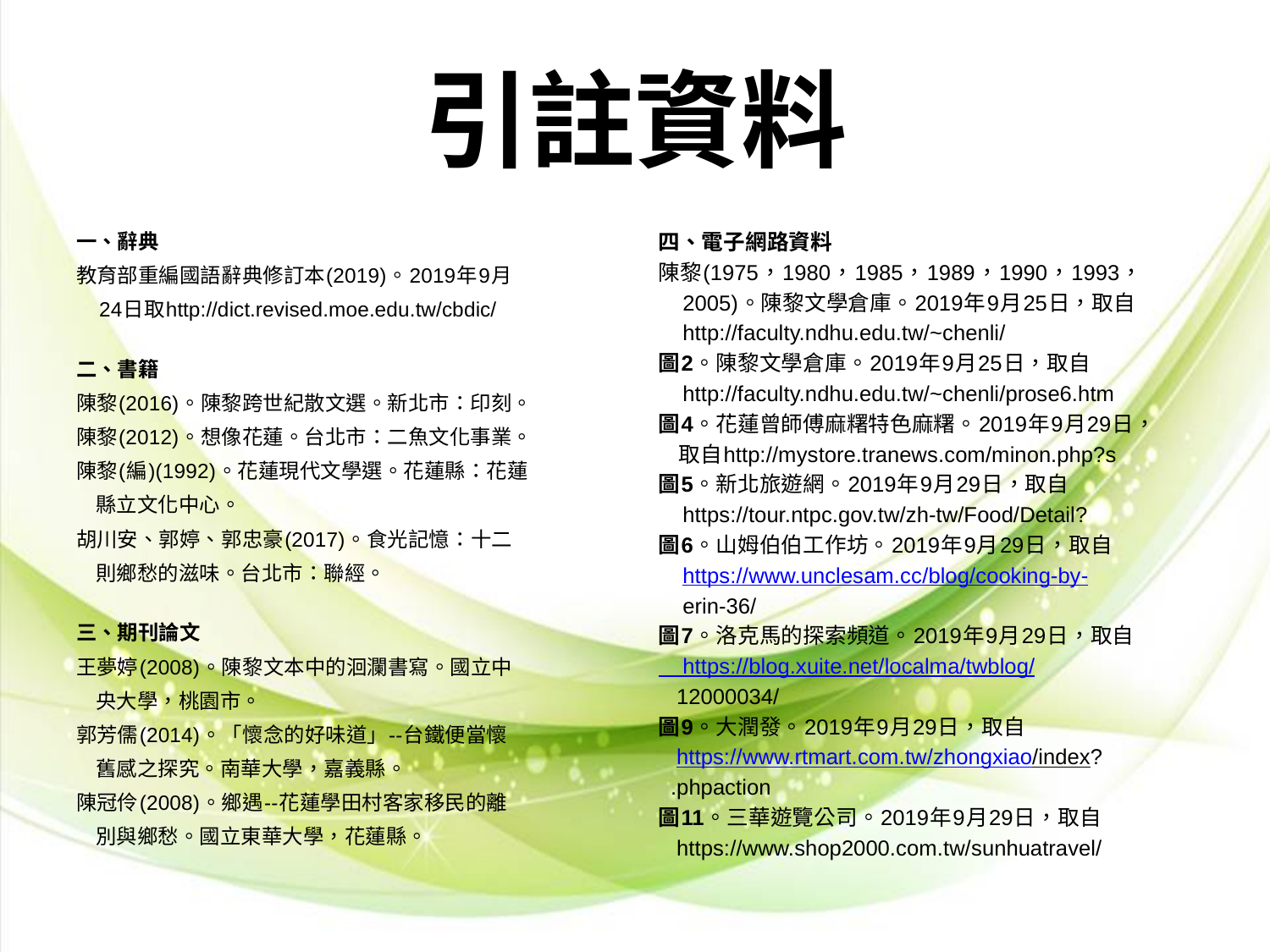

# 引註資料
一、辭典
教育部重編國語辭典修訂本(2019)。2019年9月
    24日取http://dict.revised.moe.edu.tw/cbdic/

二、書籍
陳黎(2016)。陳黎跨世紀散文選。新北市：印刻。
陳黎(2012)。想像花蓮。台北市：二魚文化事業。
陳黎(編)(1992)。花蓮現代文學選。花蓮縣：花蓮
    縣立文化中心。
胡川安、郭婷、郭忠豪(2017)。食光記憶：十二
    則鄉愁的滋味。台北市：聯經。

三、期刊論文
王夢婷(2008)。陳黎文本中的洄瀾書寫。國立中
    央大學，桃園市。
郭芳儒(2014)。「懷念的好味道」--台鐵便當懷
    舊感之探究。南華大學，嘉義縣。
陳冠伶(2008)。鄉遇--花蓮學田村客家移民的離
    別與鄉愁。國立東華大學，花蓮縣。

四、電子網路資料
陳黎(1975，1980，1985，1989，1990，1993，
    2005)。陳黎文學倉庫。2019年9月25日，取自
    http://faculty.ndhu.edu.tw/~chenli/
圖2。陳黎文學倉庫。2019年9月25日，取自
    http://faculty.ndhu.edu.tw/~chenli/prose6.htm
圖4。花蓮曾師傅麻糬特色麻糬。2019年9月29日，
    取自http://mystore.tranews.com/minon.php?s
圖5。新北旅遊網。2019年9月29日，取自
    https://tour.ntpc.gov.tw/zh-tw/Food/Detail?
圖6。山姆伯伯工作坊。2019年9月29日，取自
    https://www.unclesam.cc/blog/cooking-by-
    erin-36/
圖7。洛克馬的探索頻道。2019年9月29日，取自
    https://blog.xuite.net/localma/twblog/
   12000034/
圖9。大潤發。2019年9月29日，取自
   https://www.rtmart.com.tw/zhongxiao/index?
  .phpaction
圖11。三華遊覽公司。2019年9月29日，取自
   https://www.shop2000.com.tw/sunhuatravel/